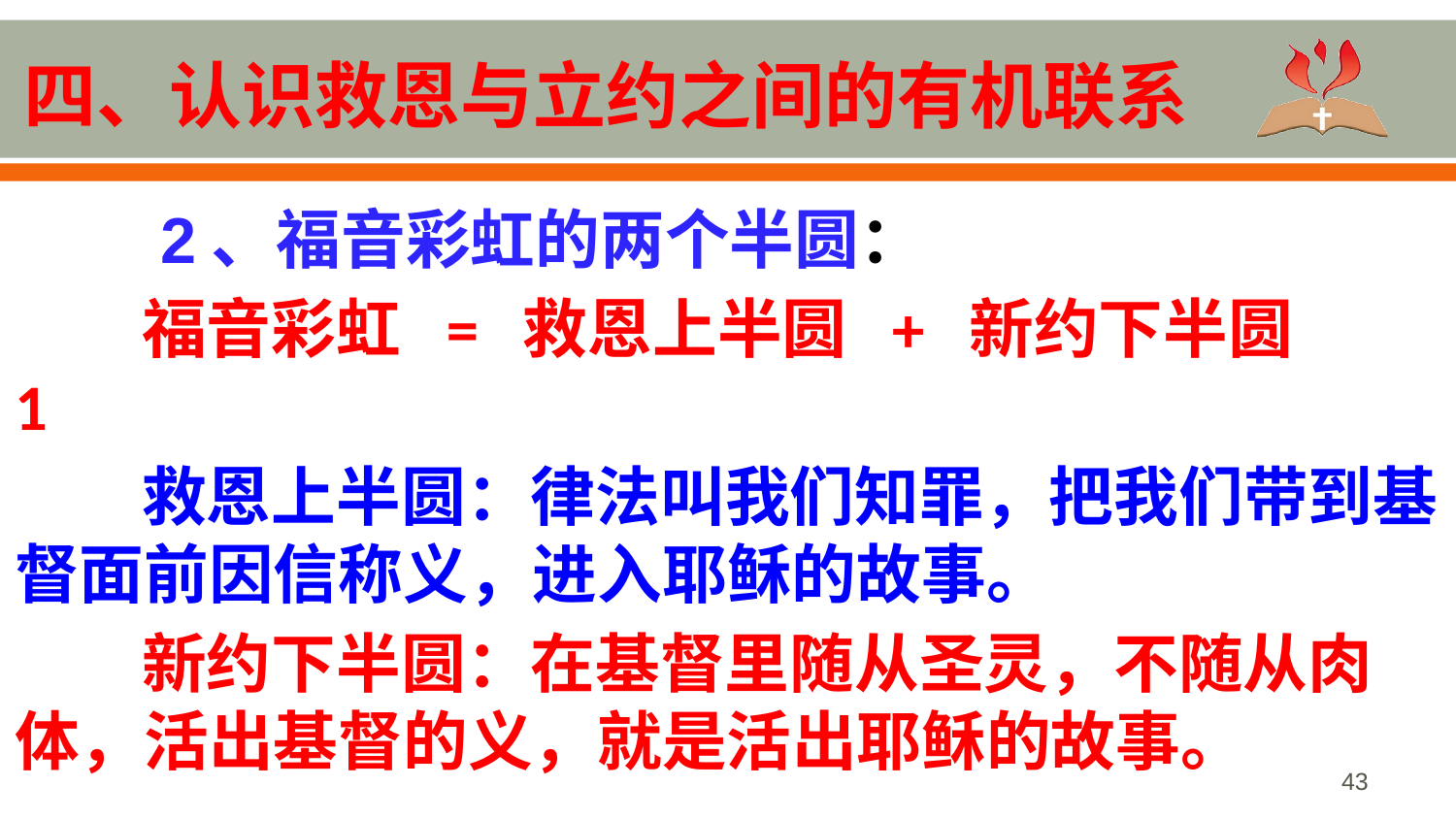

# 四、认识救恩与立约之间的有机联系
	2、福音彩虹的两个半圆：
福音彩虹  =  救恩上半圆  +  新约下半圆         1
救恩上半圆：律法叫我们知罪，把我们带到基督面前因信称义，进入耶稣的故事。
新约下半圆：在基督里随从圣灵，不随从肉体，活出基督的义，就是活出耶稣的故事。

43